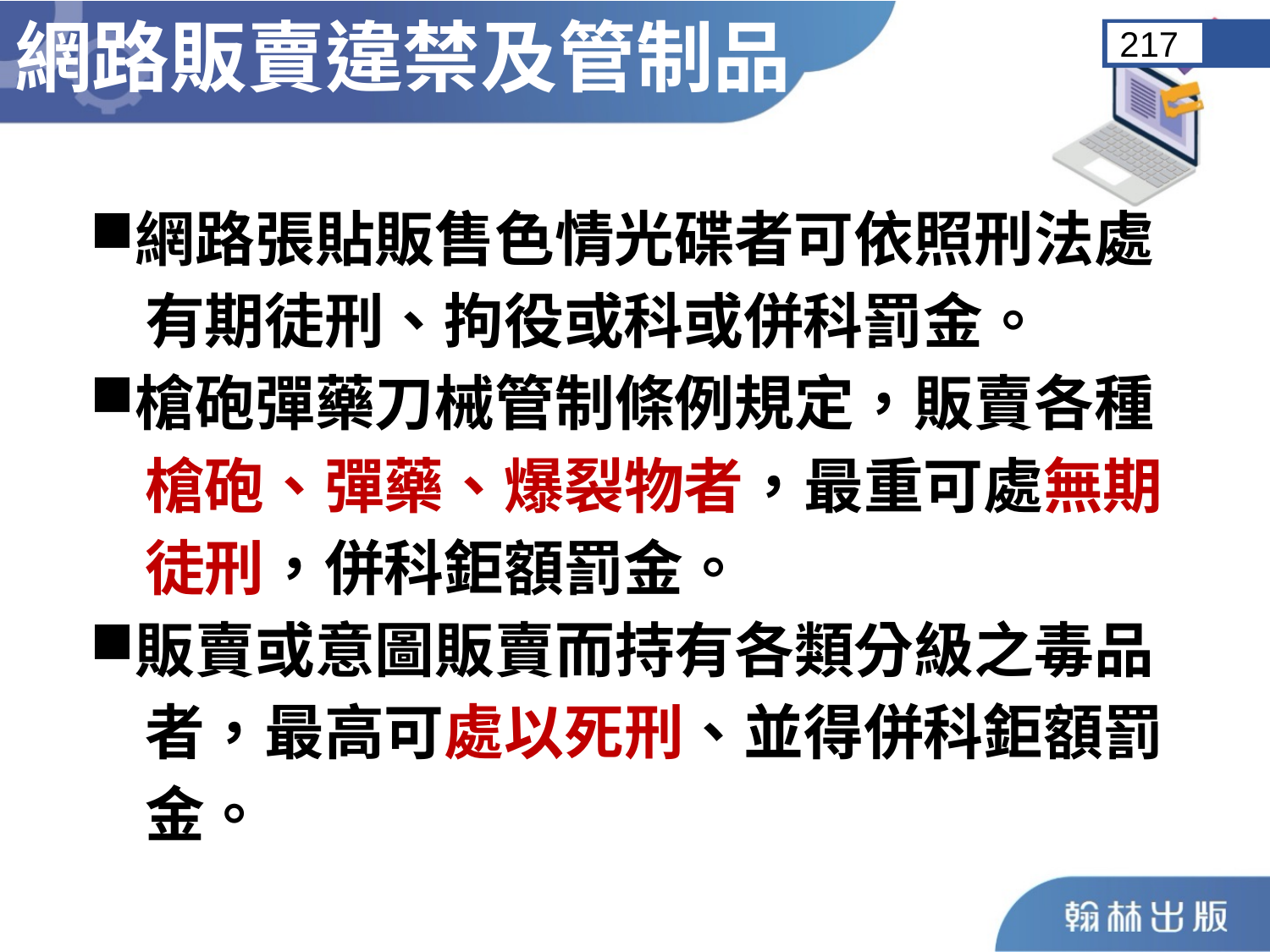

網路販賣違禁及管制品
217
網路張貼販售色情光碟者可依照刑法處
   有期徒刑、拘役或科或併科罰金。
槍砲彈藥刀械管制條例規定，販賣各種
   槍砲、彈藥、爆裂物者，最重可處無期
   徒刑，併科鉅額罰金。
販賣或意圖販賣而持有各類分級之毒品
   者，最高可處以死刑、並得併科鉅額罰
   金。